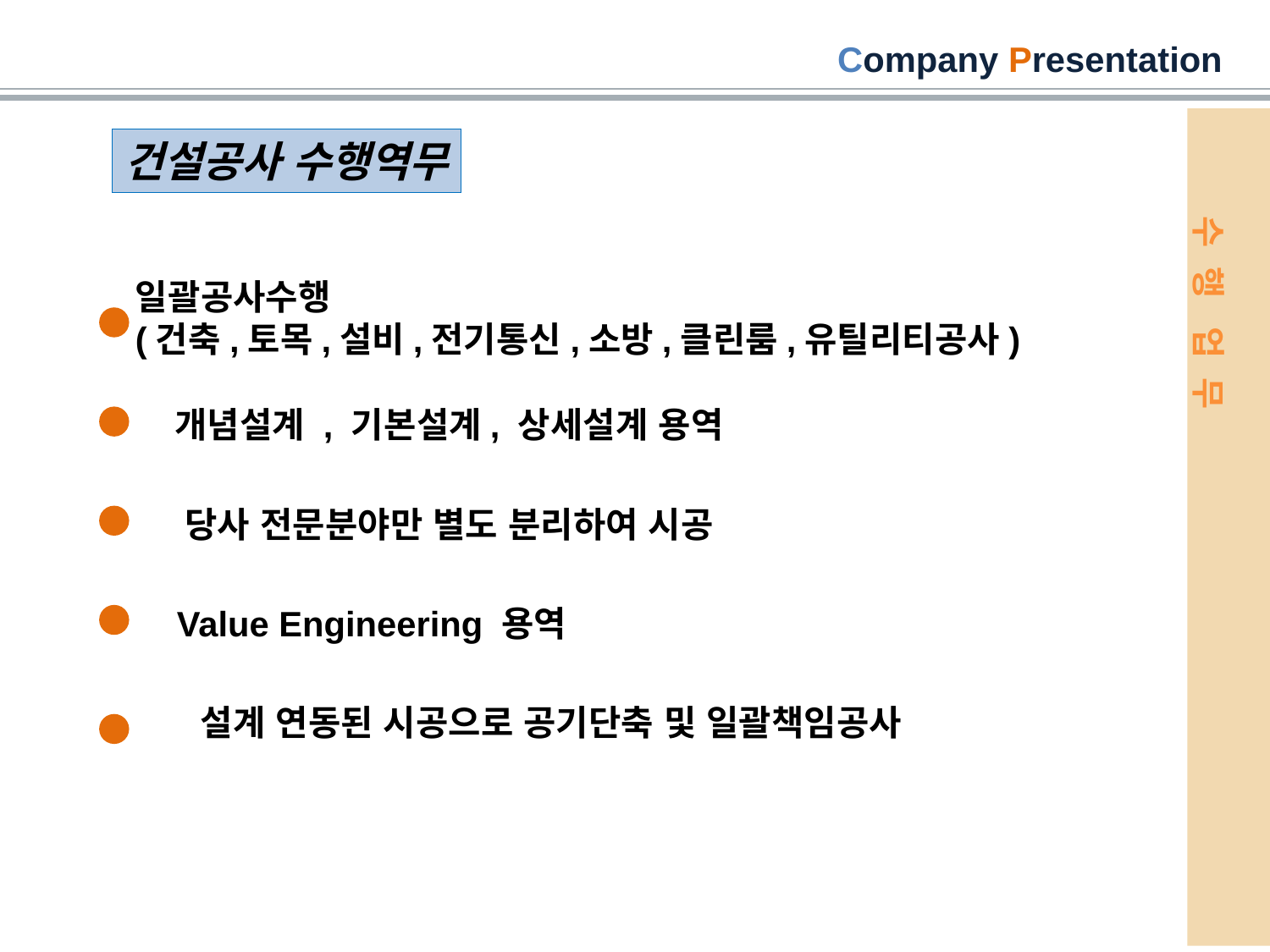

Company Presentation

수  행   업  무

건설공사 수행역무
일괄공사수행
(건축,토목,설비,전기통신,소방,클린룸,유틸리티공사)

개념설계 , 기본설계, 상세설계 용역

당사 전문분야만 별도 분리하여 시공

Value Engineering 용역

설계 연동된 시공으로 공기단축 및 일괄책임공사